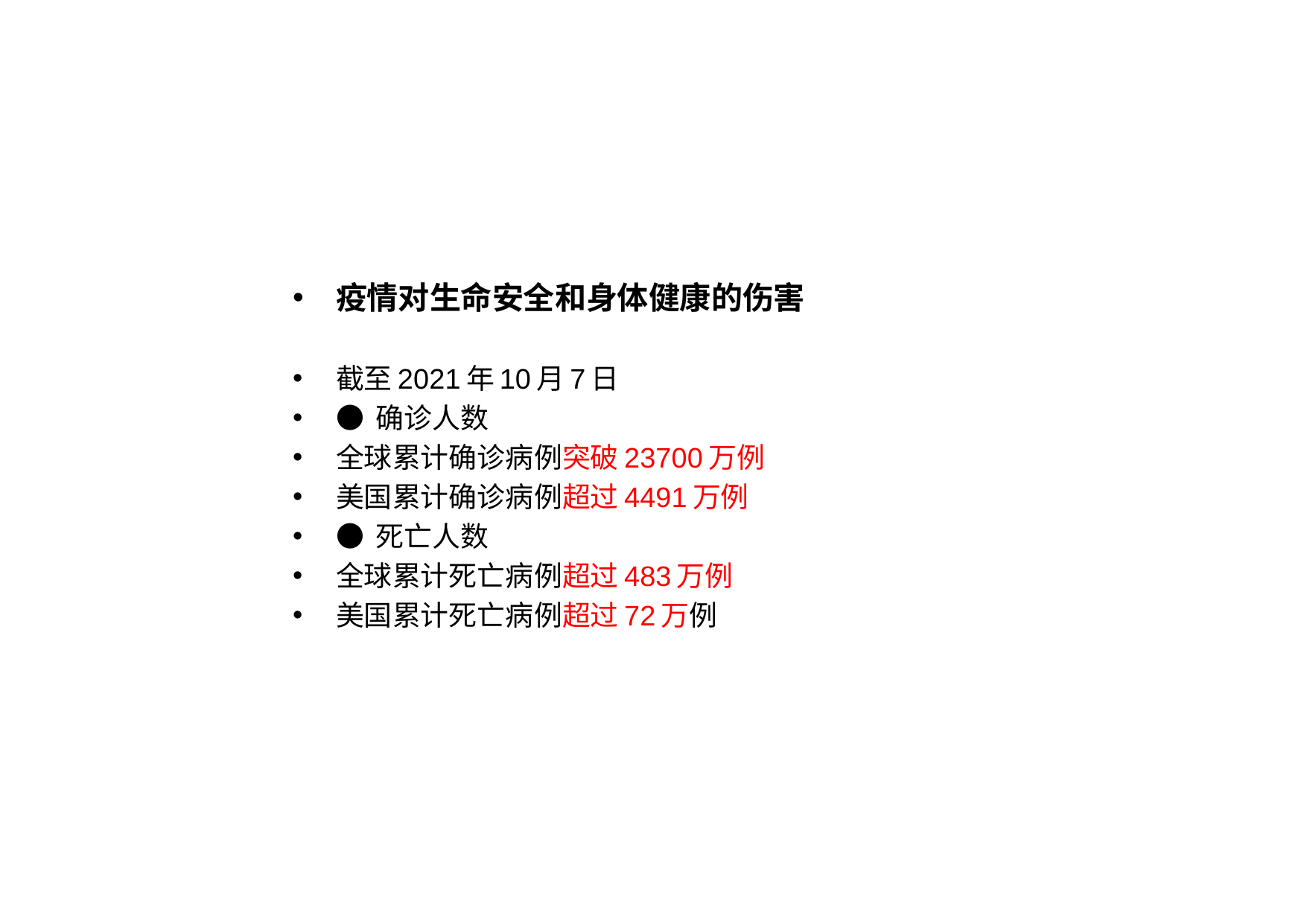

#
疫情对生命安全和身体健康的伤害

截至2021年10月7日
● 确诊人数
全球累计确诊病例突破23700万例
美国累计确诊病例超过4491万例
● 死亡人数
全球累计死亡病例超过483万例
美国累计死亡病例超过72万例